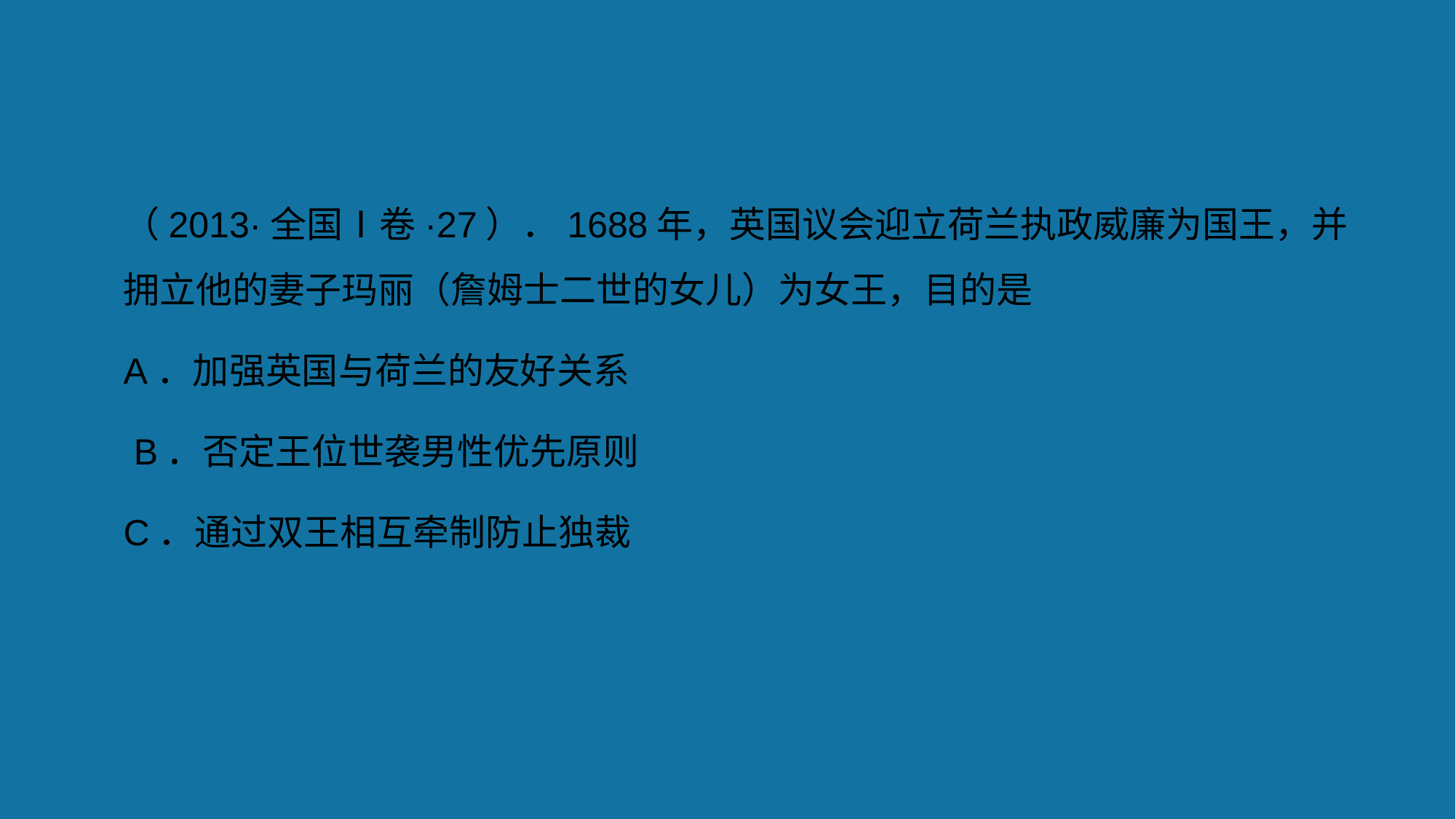

四、师者勤于思考，旗帜引导教学

（2013·全国Ⅰ卷·27）．1688年，英国议会迎立荷兰执政威廉为国王，并拥立他的妻子玛丽（詹姆士二世的女儿）为女王，目的是
A．加强英国与荷兰的友好关系
 B．否定王位世袭男性优先原则
C．通过双王相互牵制防止独裁
D．为光荣革命披上合法的外衣